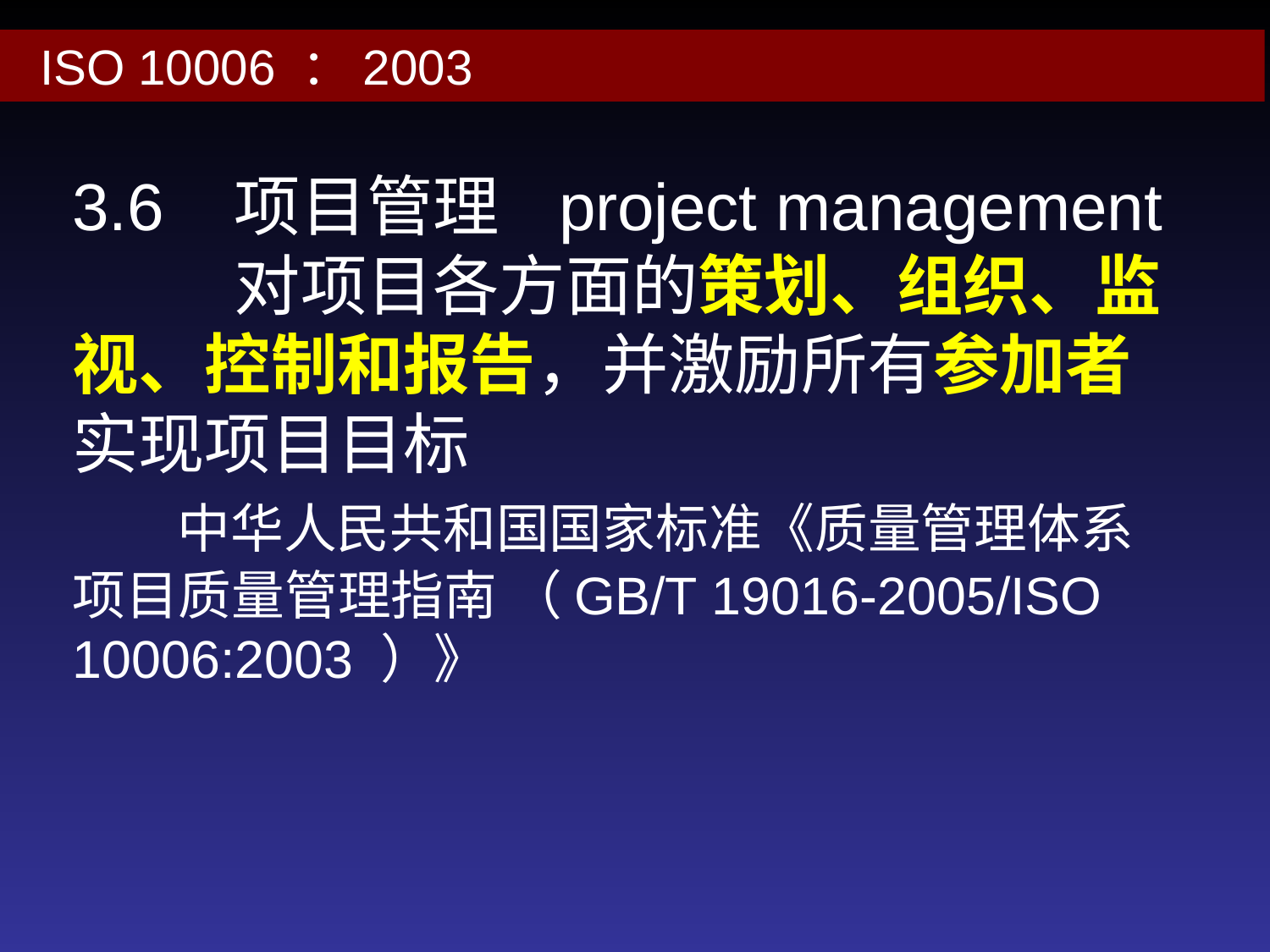

ISO 10006 ：2003
# 3.6   项目管理   project management 对项目各方面的策划、组织、监视、控制和报告，并激励所有参加者实现项目目标 中华人民共和国国家标准《质量管理体系 项目质量管理指南 （GB/T 19016-2005/ISO 10006:2003 ）》